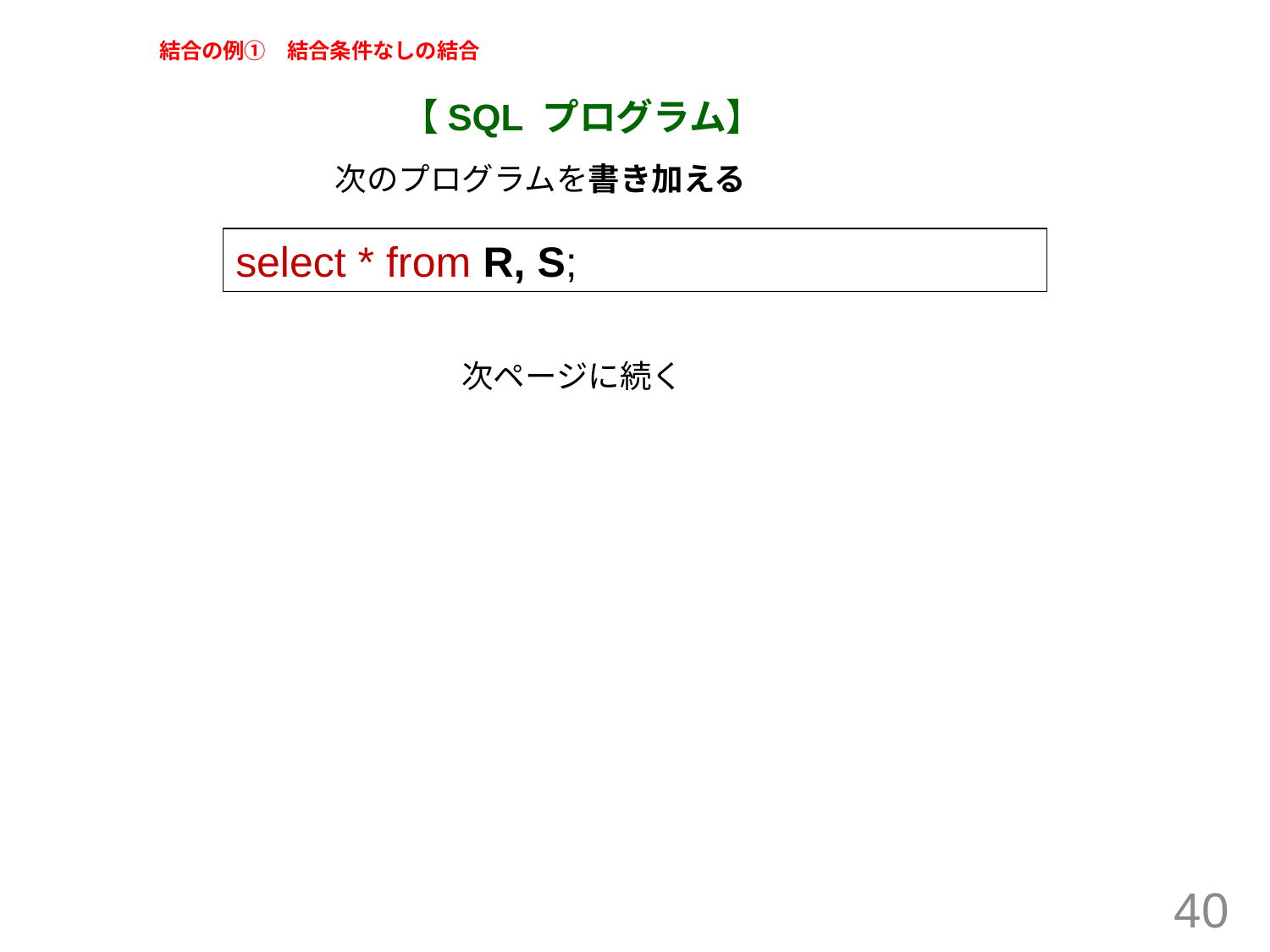

# 結合の例①　結合条件なしの結合
【SQL プログラム】
次のプログラムを書き加える
select * from R, S;
次ページに続く
40